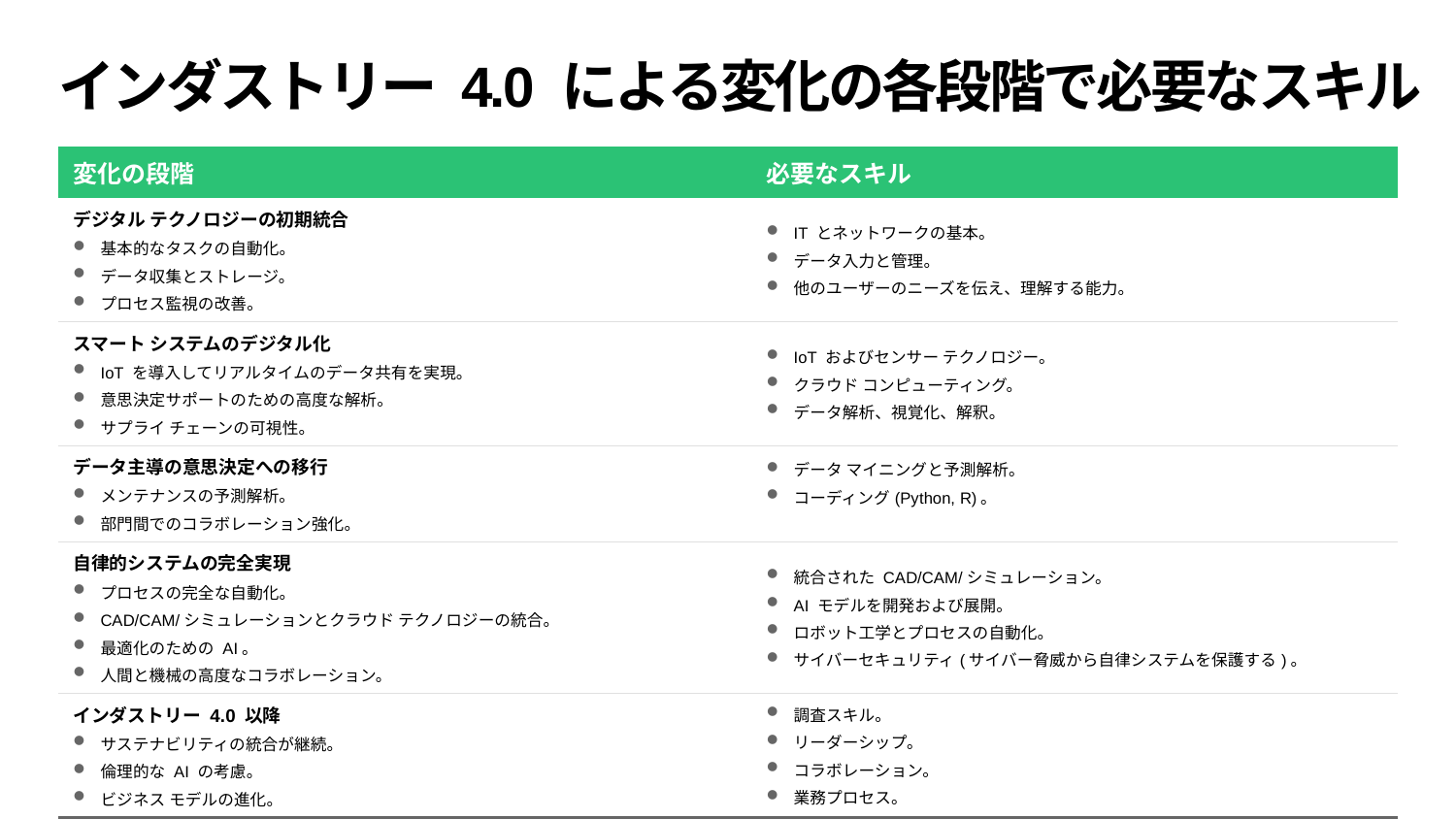

# インダストリー 4.0 による変化の各段階で必要なスキル
| 変化の段階 | 必要なスキル |
| --- | --- |
| デジタル テクノロジーの初期統合  基本的なタスクの自動化。 データ収集とストレージ。 プロセス監視の改善。 | IT とネットワークの基本。 データ入力と管理。 他のユーザーのニーズを伝え、理解する能力。 |
| スマート システムのデジタル化 IoT を導入してリアルタイムのデータ共有を実現。 意思決定サポートのための高度な解析。 サプライ チェーンの可視性。 | IoT およびセンサー テクノロジー。 クラウド コンピューティング。 データ解析、視覚化、解釈。 |
| データ主導の意思決定への移行  メンテナンスの予測解析。 部門間でのコラボレーション強化。 | データ マイニングと予測解析。 コーディング(Python, R)。 |
| 自律的システムの完全実現 プロセスの完全な自動化。 CAD/CAM/シミュレーションとクラウド テクノロジーの統合。 最適化のための AI。 人間と機械の高度なコラボレーション。 | 統合された CAD/CAM/シミュレーション。 AI モデルを開発および展開。 ロボット工学とプロセスの自動化。 サイバーセキュリティ(サイバー脅威から自律システムを保護する)。 |
| インダストリー 4.0 以降  サステナビリティの統合が継続。 倫理的な AI の考慮。 ビジネス モデルの進化。 | 調査スキル。 リーダーシップ。 コラボレーション。 業務プロセス。 |